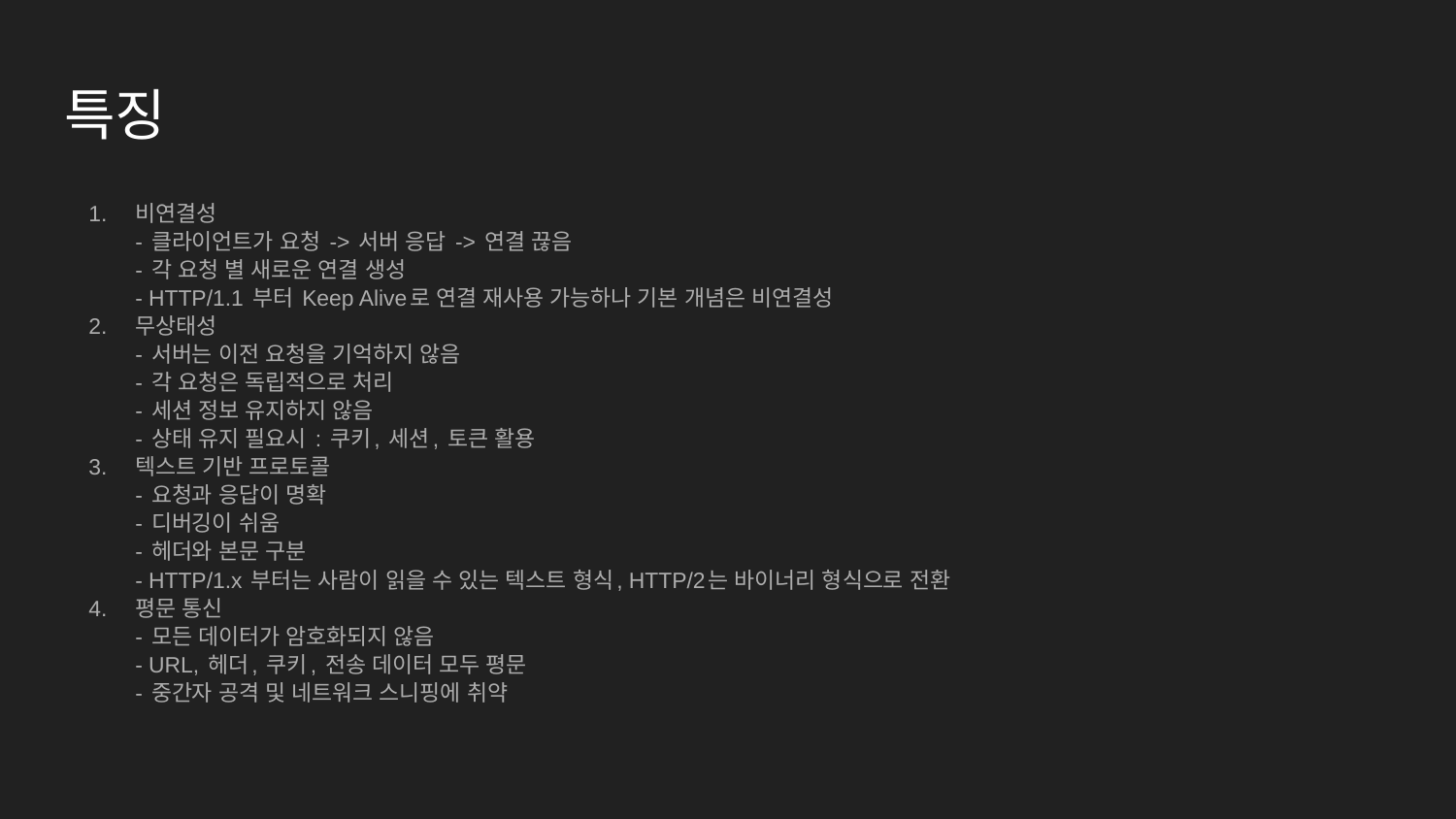

# 특징
비연결성
- 클라이언트가 요청 -> 서버 응답 -> 연결 끊음
- 각 요청 별 새로운 연결 생성
- HTTP/1.1 부터 Keep Alive로 연결 재사용 가능하나 기본 개념은 비연결성
무상태성
- 서버는 이전 요청을 기억하지 않음
- 각 요청은 독립적으로 처리
- 세션 정보 유지하지 않음
- 상태 유지 필요시 : 쿠키, 세션, 토큰 활용
텍스트 기반 프로토콜
- 요청과 응답이 명확
- 디버깅이 쉬움
- 헤더와 본문 구분
- HTTP/1.x 부터는 사람이 읽을 수 있는 텍스트 형식, HTTP/2는 바이너리 형식으로 전환
평문 통신
- 모든 데이터가 암호화되지 않음
- URL, 헤더, 쿠키, 전송 데이터 모두 평문
- 중간자 공격 및 네트워크 스니핑에 취약